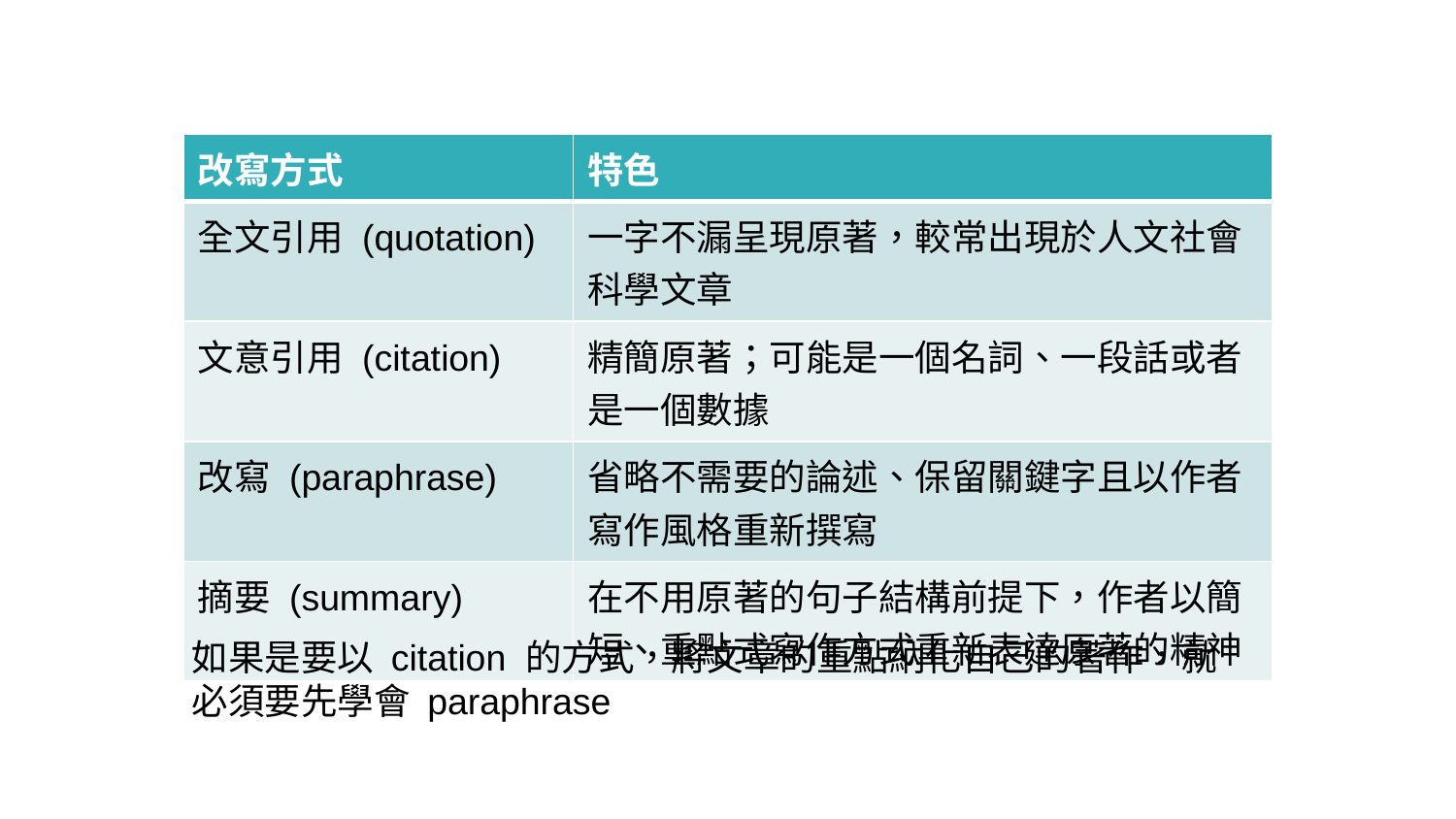

| 改寫方式 | 特色 |
| --- | --- |
| 全文引用 (quotation) | 一字不漏呈現原著，較常出現於人文社會科學文章 |
| 文意引用 (citation) | 精簡原著；可能是一個名詞、一段話或者是一個數據 |
| 改寫 (paraphrase) | 省略不需要的論述、保留關鍵字且以作者寫作風格重新撰寫 |
| 摘要 (summary) | 在不用原著的句子結構前提下，作者以簡短、重點式寫作方式重新表達原著的精神 |
如果是要以 citation 的方式，將文章的重點納化自己的著作，就必須要先學會 paraphrase